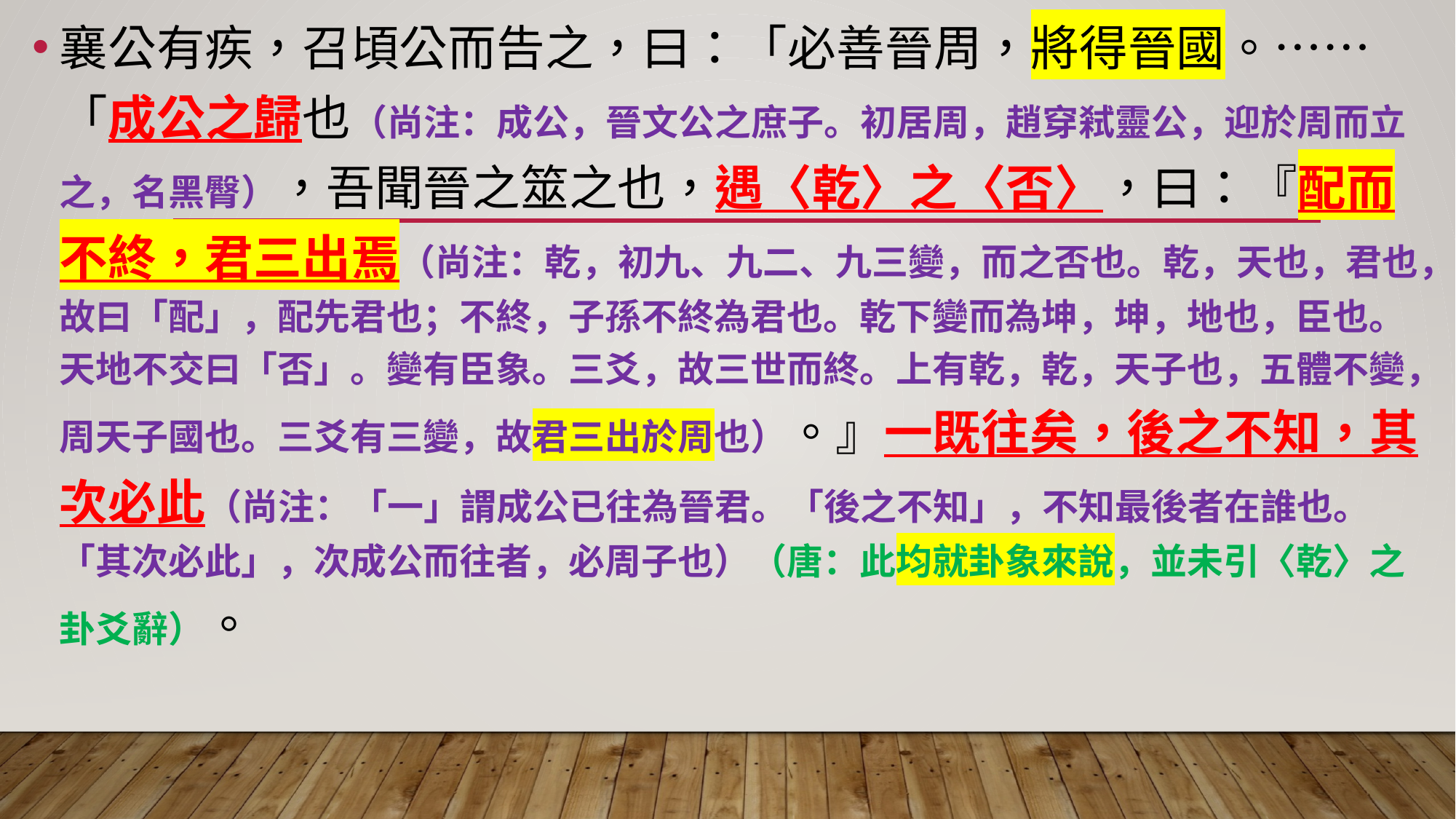

襄公有疾，召頃公而告之，曰：「必善晉周，將得晉國。……「成公之歸也（尚注：成公，晉文公之庶子。初居周，趙穿弒靈公，迎於周而立之，名黑臀），吾聞晉之筮之也，遇〈乾〉之〈否〉，曰：『配而不終，君三出焉（尚注：乾，初九、九二、九三變，而之否也。乾，天也，君也，故曰「配」，配先君也；不終，子孫不終為君也。乾下變而為坤，坤，地也，臣也。天地不交曰「否」。變有臣象。三爻，故三世而終。上有乾，乾，天子也，五體不變，周天子國也。三爻有三變，故君三出於周也）。』一既往矣，後之不知，其次必此（尚注：「一」謂成公已往為晉君。「後之不知」，不知最後者在誰也。「其次必此」，次成公而往者，必周子也）（唐：此均就卦象來說，並未引〈乾〉之卦爻辭）。